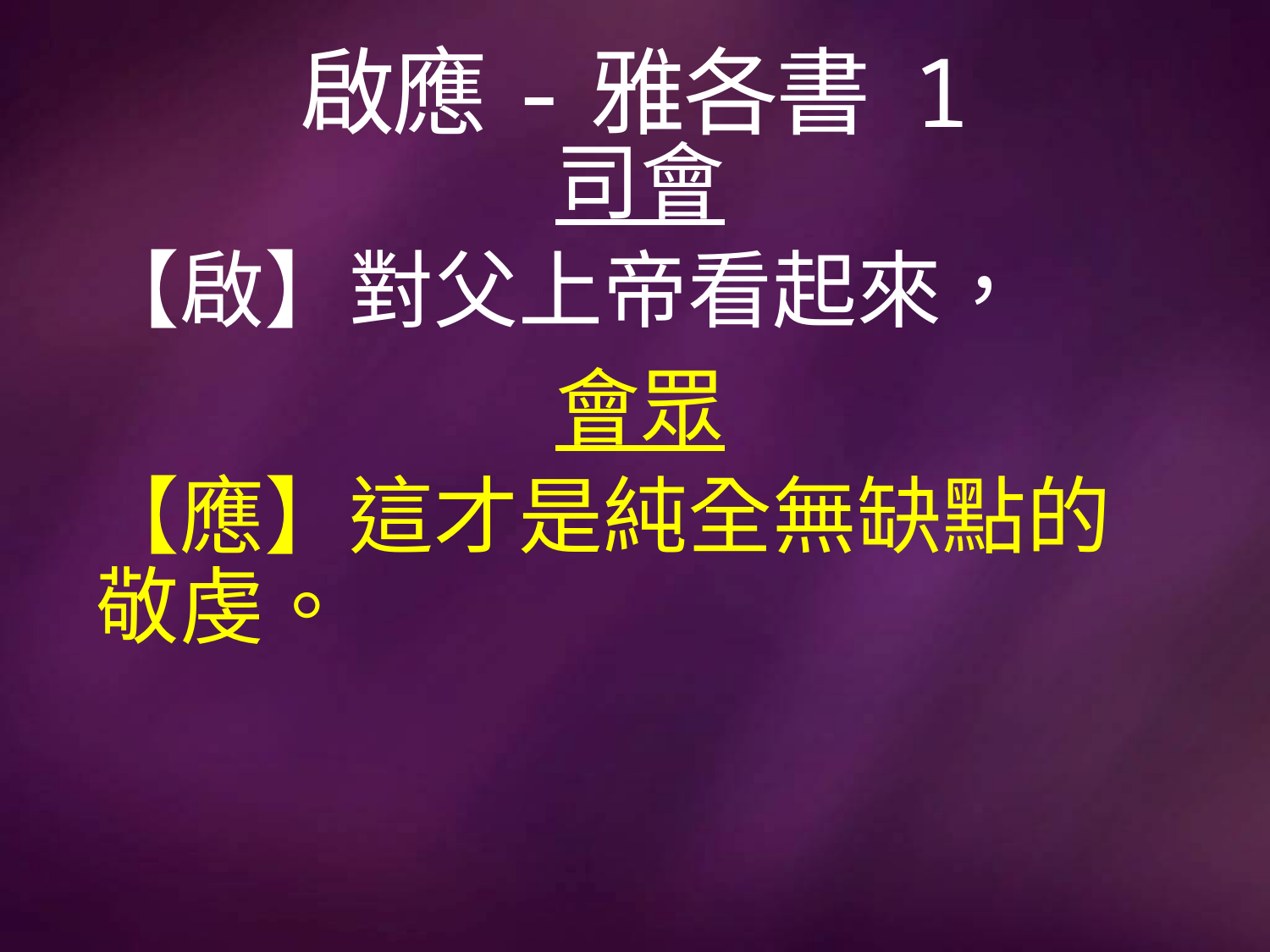

# 啟應-雅各書 1
司會
【啟】對父上帝看起來，

會眾
【應】這才是純全無缺點的敬虔。